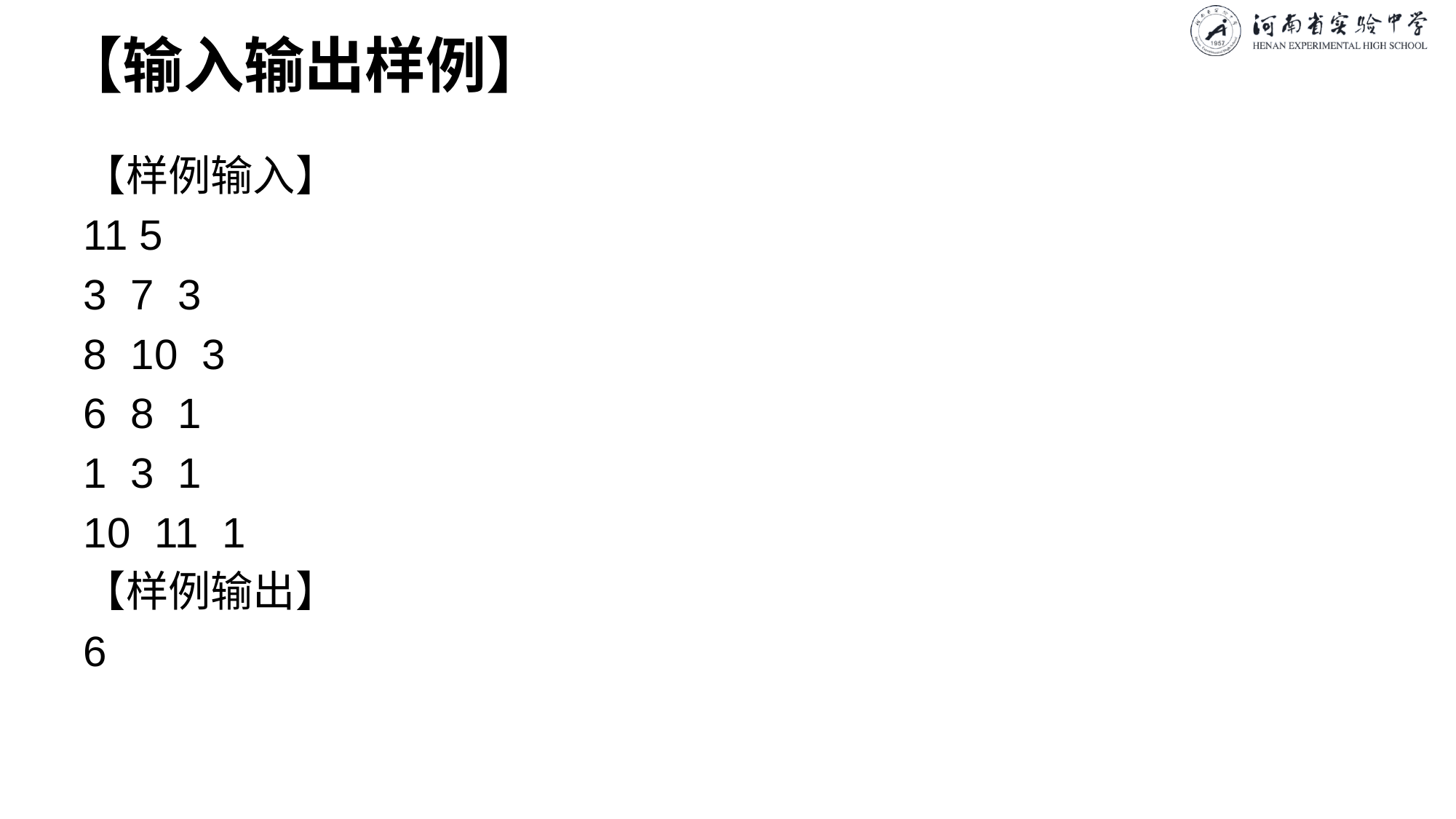

# 【输入输出样例】
【样例输入】
11 5
3  7  3
8  10  3
6  8  1
1  3  1
10  11  1
【样例输出】
6